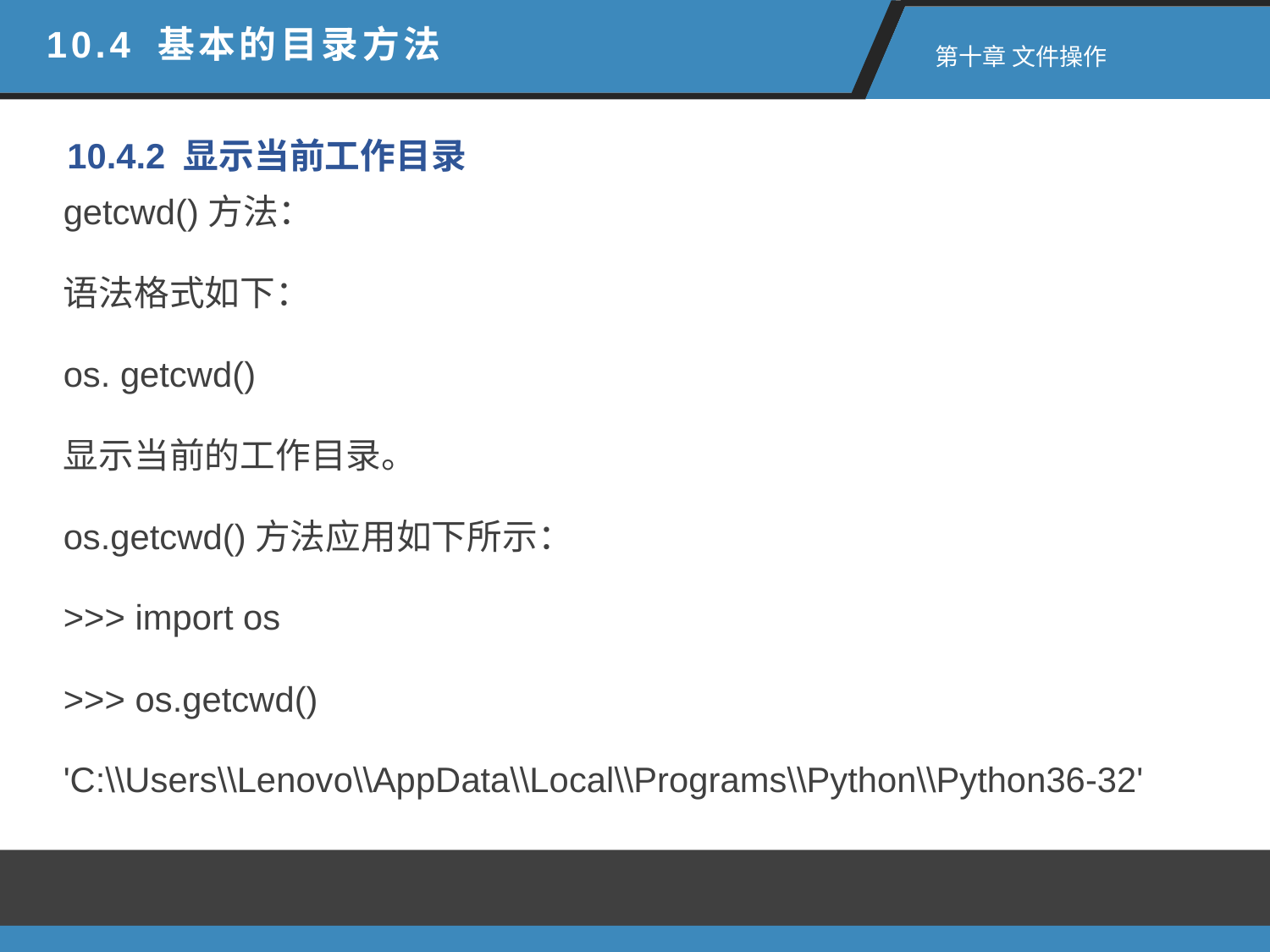

10.4 基本的目录方法
  第十章 文件操作
10.4.2 显示当前工作目录
getcwd()方法：
语法格式如下：
os. getcwd()
显示当前的工作目录。
os.getcwd()方法应用如下所示：
>>> import os
>>> os.getcwd()
'C:\\Users\\Lenovo\\AppData\\Local\\Programs\\Python\\Python36-32'